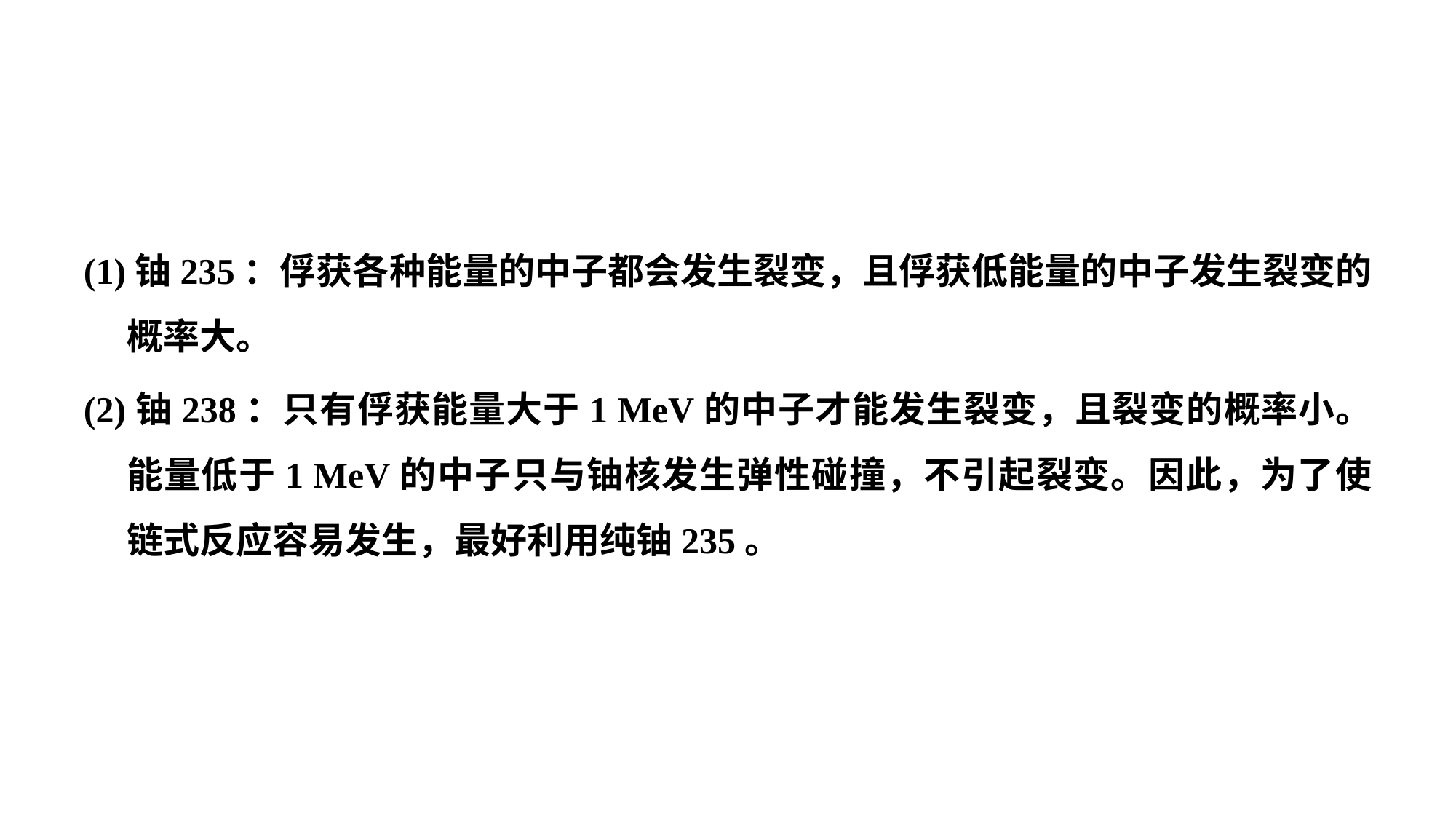

(1)铀235：俘获各种能量的中子都会发生裂变，且俘获低能量的中子发生裂变的概率大。
(2)铀238：只有俘获能量大于1 MeV的中子才能发生裂变，且裂变的概率小。能量低于1 MeV的中子只与铀核发生弹性碰撞，不引起裂变。因此，为了使链式反应容易发生，最好利用纯铀235。